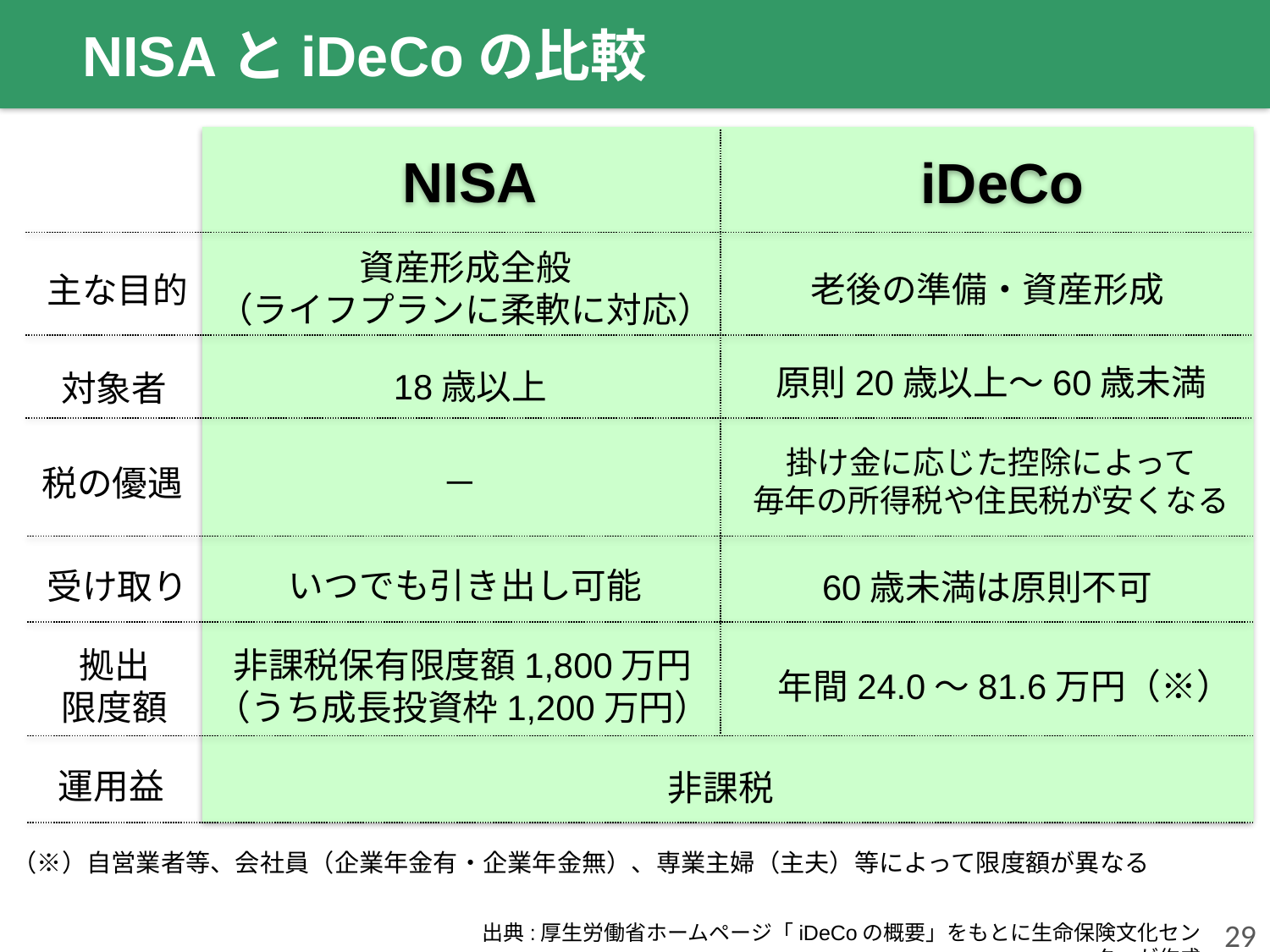

NISAとiDeCoの比較

NISA
iDeCo
資産形成全般
（ライフプランに柔軟に対応）
老後の準備・資産形成
主な目的
原則20歳以上～60歳未満
18歳以上
対象者
掛け金に応じた控除によって
毎年の所得税や住民税が安くなる
税の優遇
－
いつでも引き出し可能
受け取り
60歳未満は原則不可
非課税保有限度額1,800万円
（うち成長投資枠1,200万円）
拠出
限度額
年間24.0～81.6万円（※）
運用益
非課税
（※）自営業者等、会社員（企業年金有・企業年金無）、専業主婦（主夫）等によって限度額が異なる
29
出典:厚生労働省ホームページ「iDeCoの概要」をもとに生命保険文化センターが作成